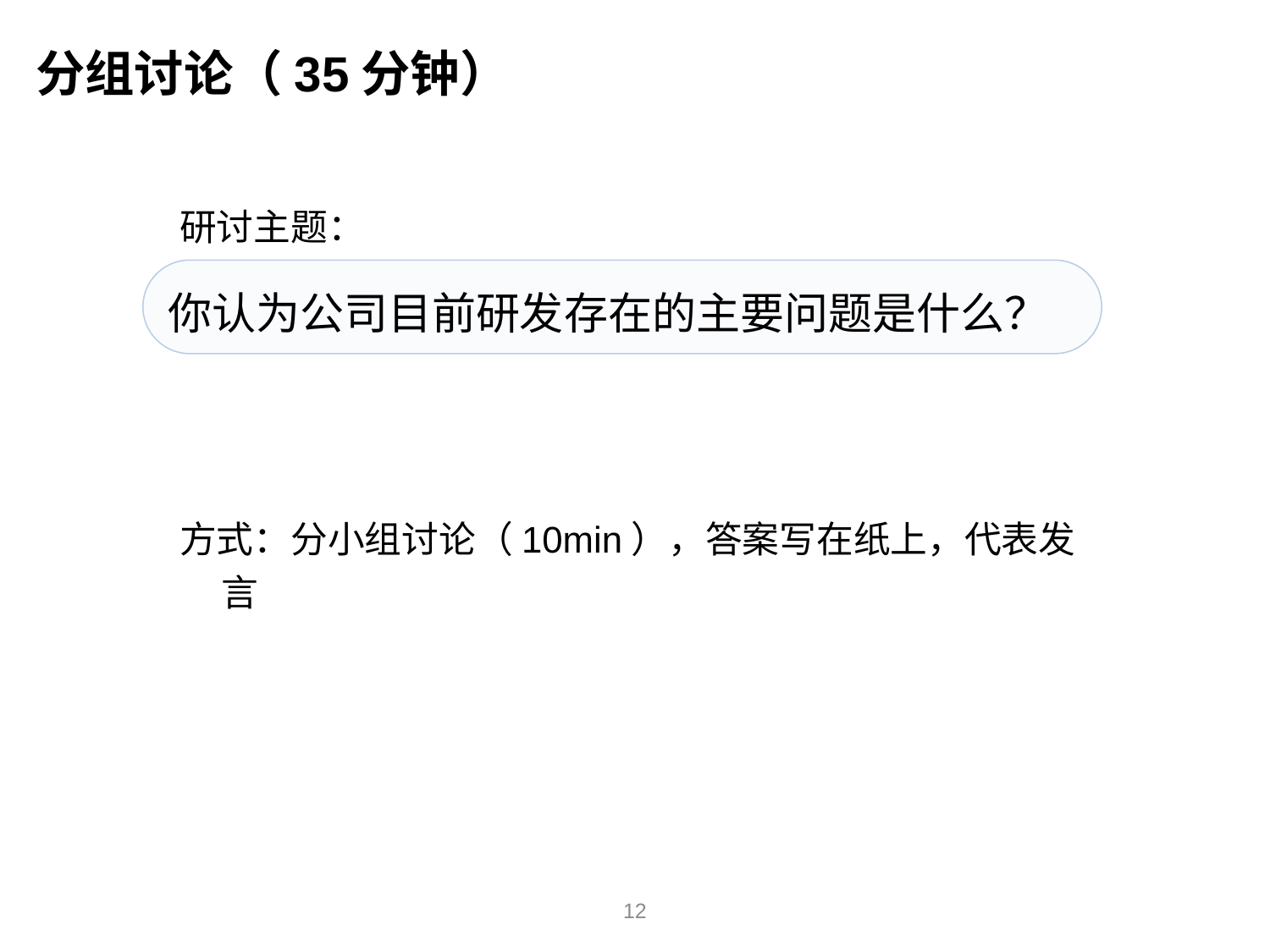

分组讨论（35分钟）
研讨主题：

方式：分小组讨论（10min），答案写在纸上，代表发言
你认为公司目前研发存在的主要问题是什么？
12